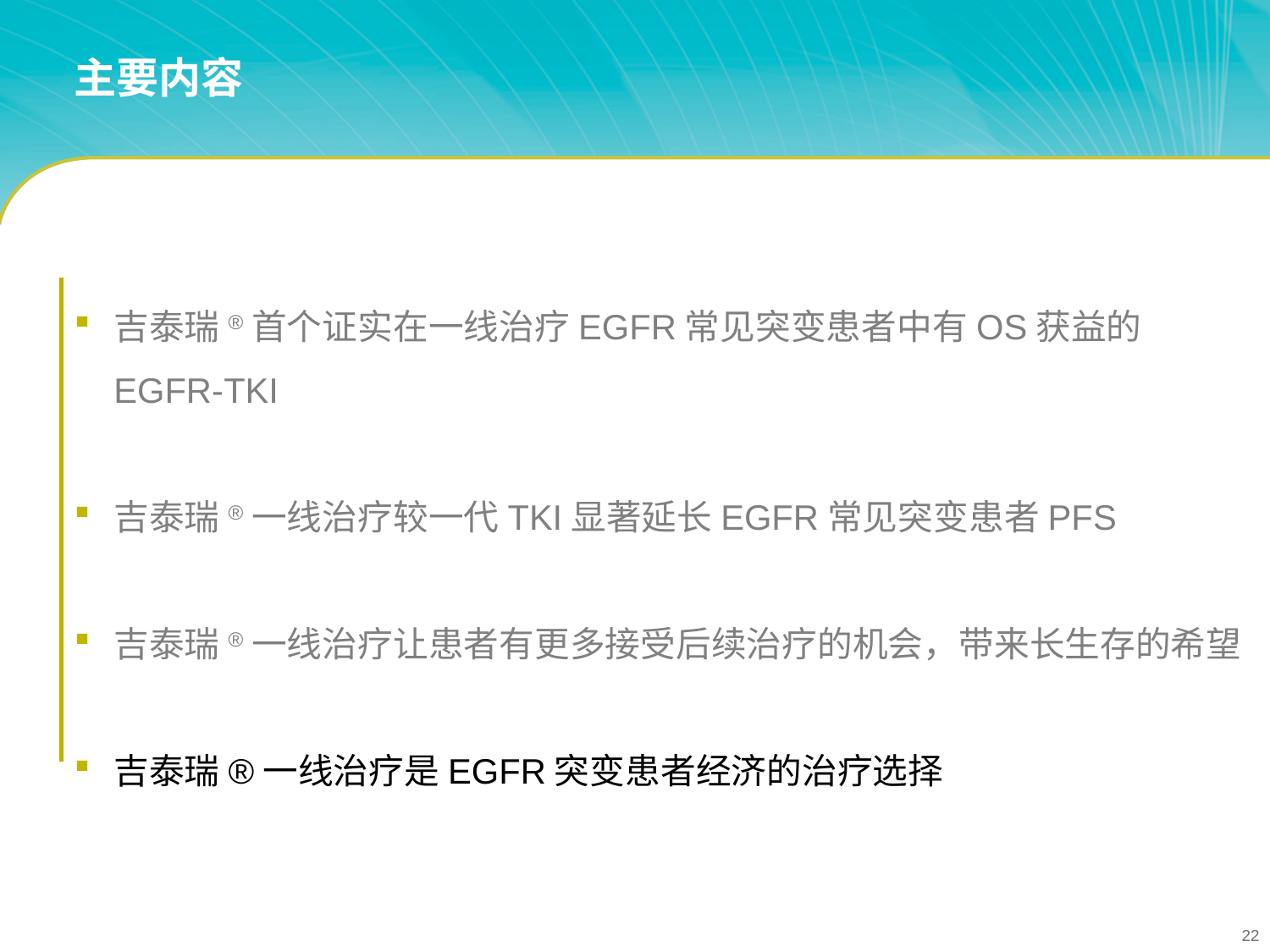

# 主要内容
吉泰瑞®首个证实在一线治疗EGFR常见突变患者中有OS获益的EGFR-TKI

吉泰瑞®一线治疗较一代TKI显著延长EGFR常见突变患者PFS

吉泰瑞®一线治疗让患者有更多接受后续治疗的机会，带来长生存的希望

吉泰瑞®一线治疗是EGFR突变患者经济的治疗选择